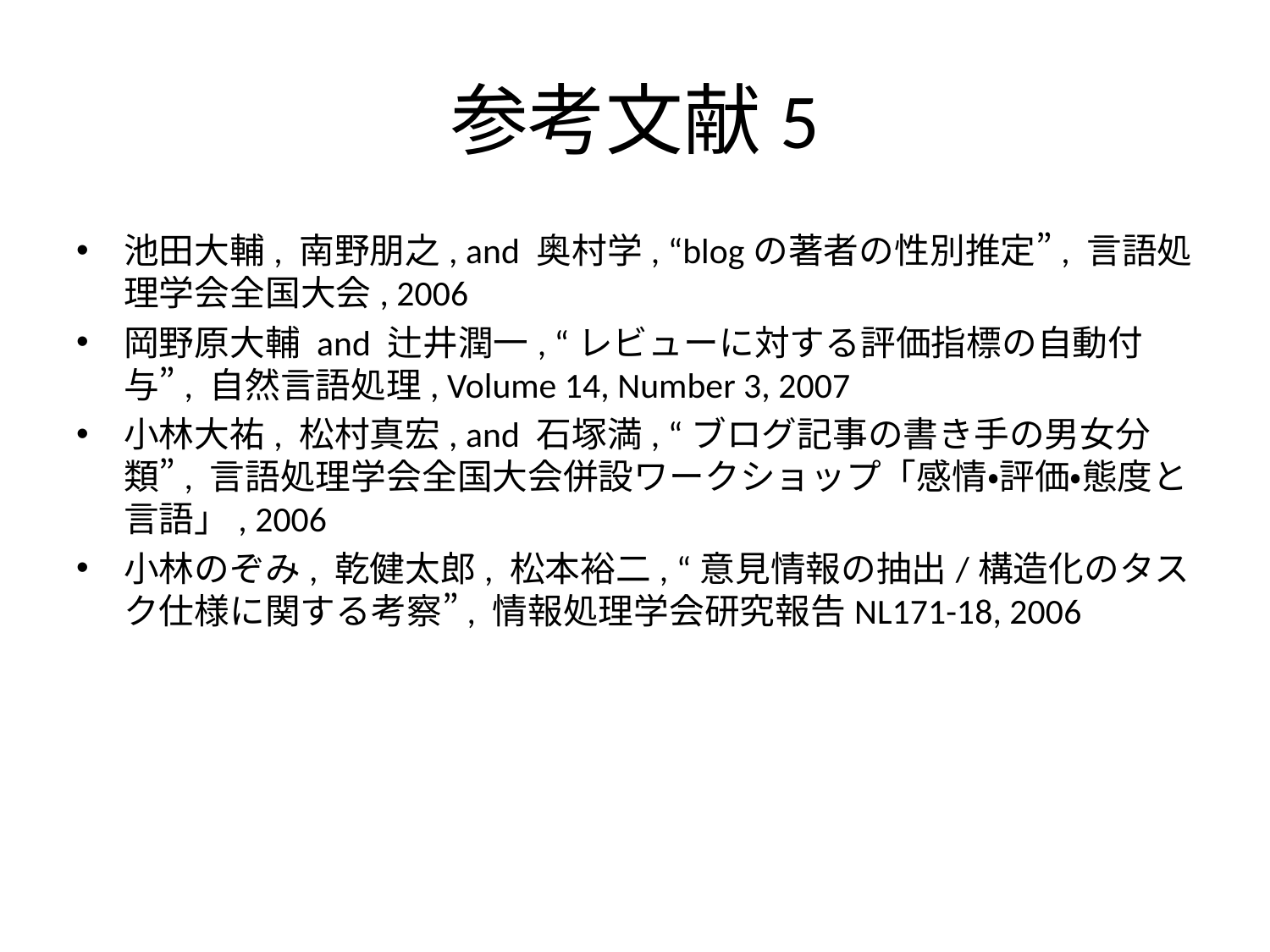

# 参考文献5
池田大輔, 南野朋之, and 奥村学, “blogの著者の性別推定”, 言語処理学会全国大会, 2006
岡野原大輔 and 辻井潤一, “レビューに対する評価指標の自動付与”, 自然言語処理, Volume 14, Number 3, 2007
小林大祐, 松村真宏, and 石塚満, “ブログ記事の書き手の男女分類”, 言語処理学会全国大会併設ワークショップ「感情・評価・態度と言語」, 2006
小林のぞみ, 乾健太郎, 松本裕二, “意見情報の抽出/構造化のタスク仕様に関する考察”, 情報処理学会研究報告NL171-18, 2006